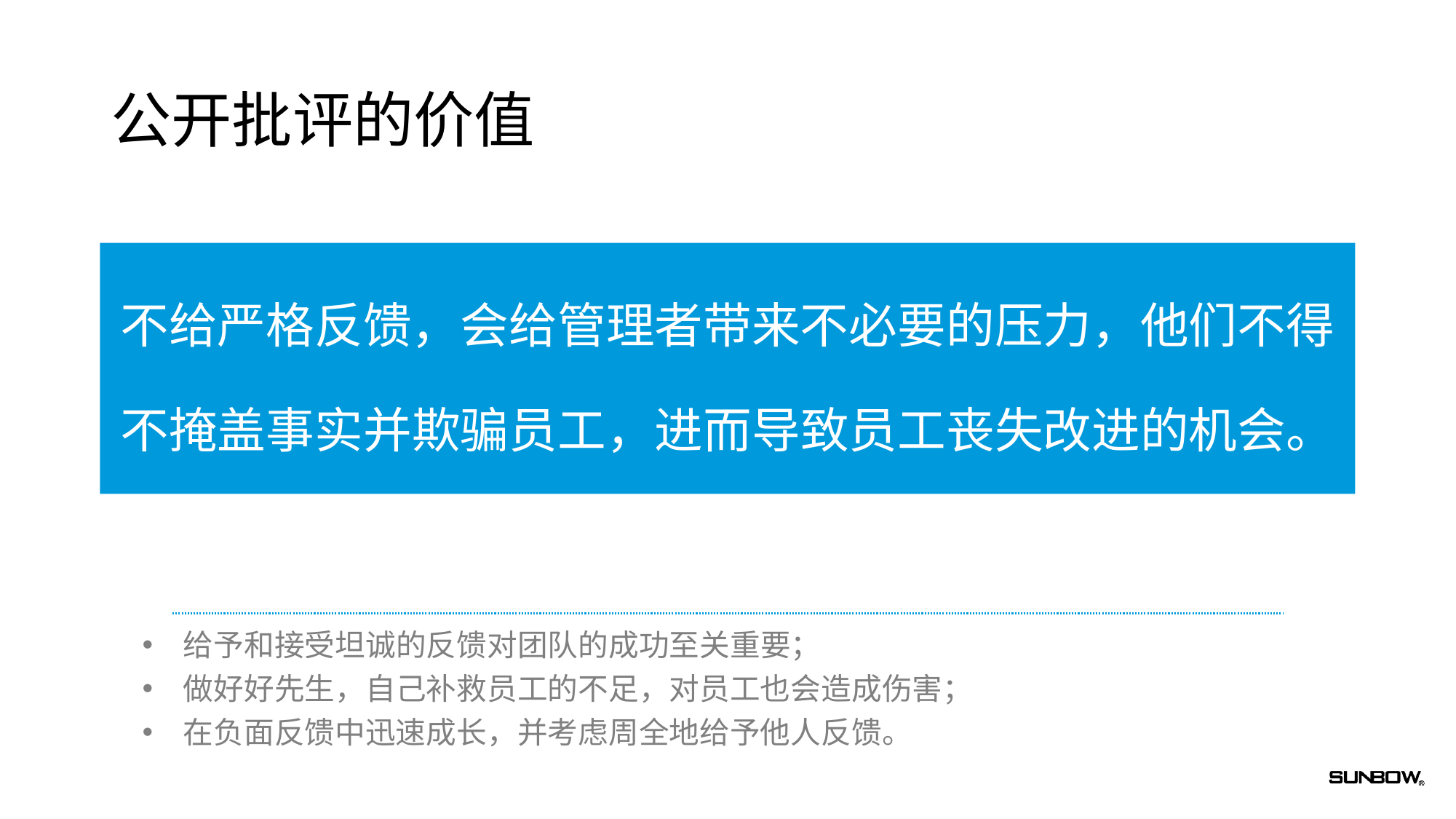

# 公开批评的价值
不给严格反馈，会给管理者带来不必要的压力，他们不得不掩盖事实并欺骗员工，进而导致员工丧失改进的机会。
给予和接受坦诚的反馈对团队的成功至关重要；
做好好先生，自己补救员工的不足，对员工也会造成伤害；
在负面反馈中迅速成长，并考虑周全地给予他人反馈。
17